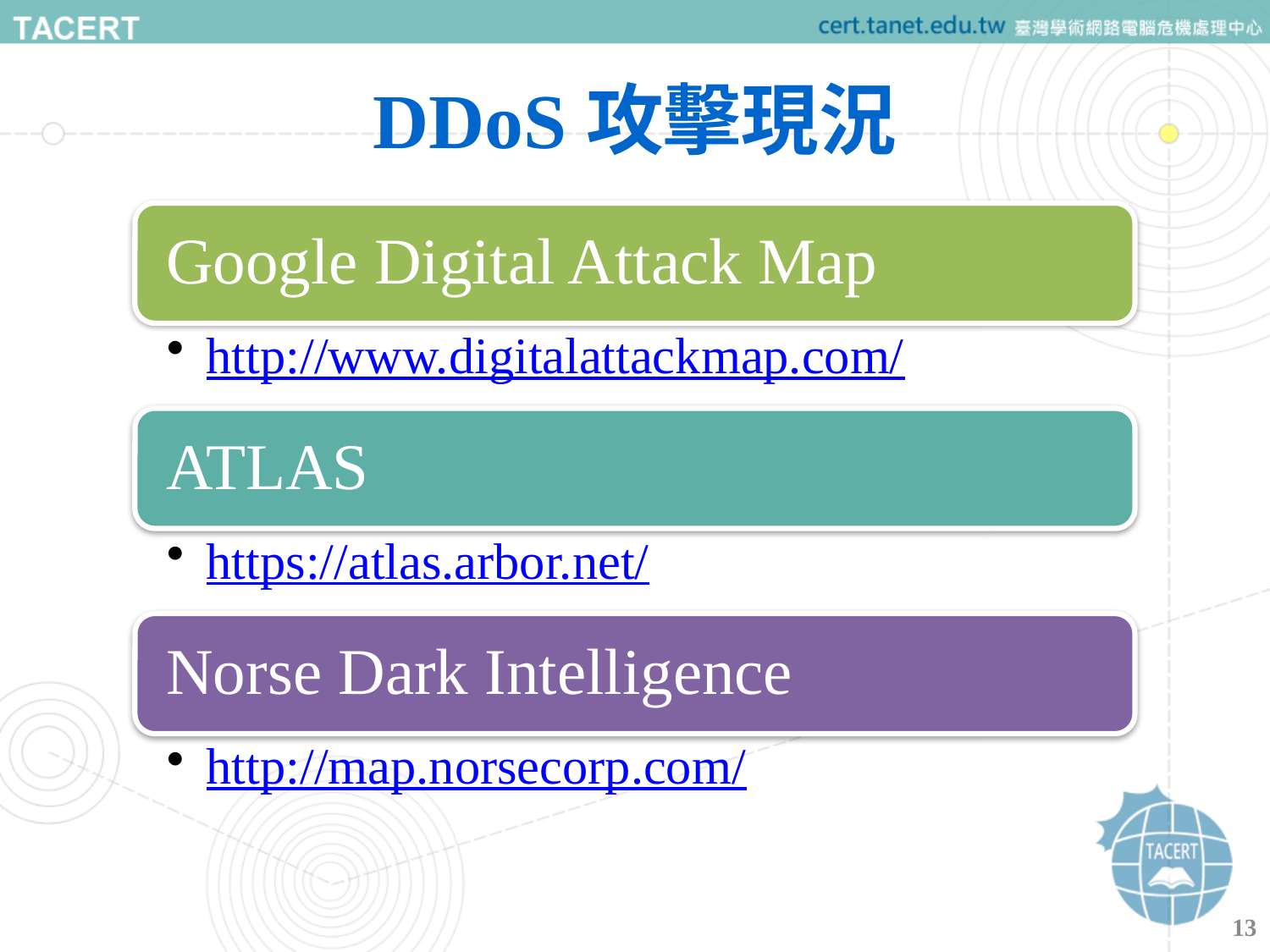

# DDoS攻擊現況
Google Digital Attack Map
http://www.digitalattackmap.com/
ATLAS
https://atlas.arbor.net/
Norse Dark Intelligence
http://map.norsecorp.com/
13